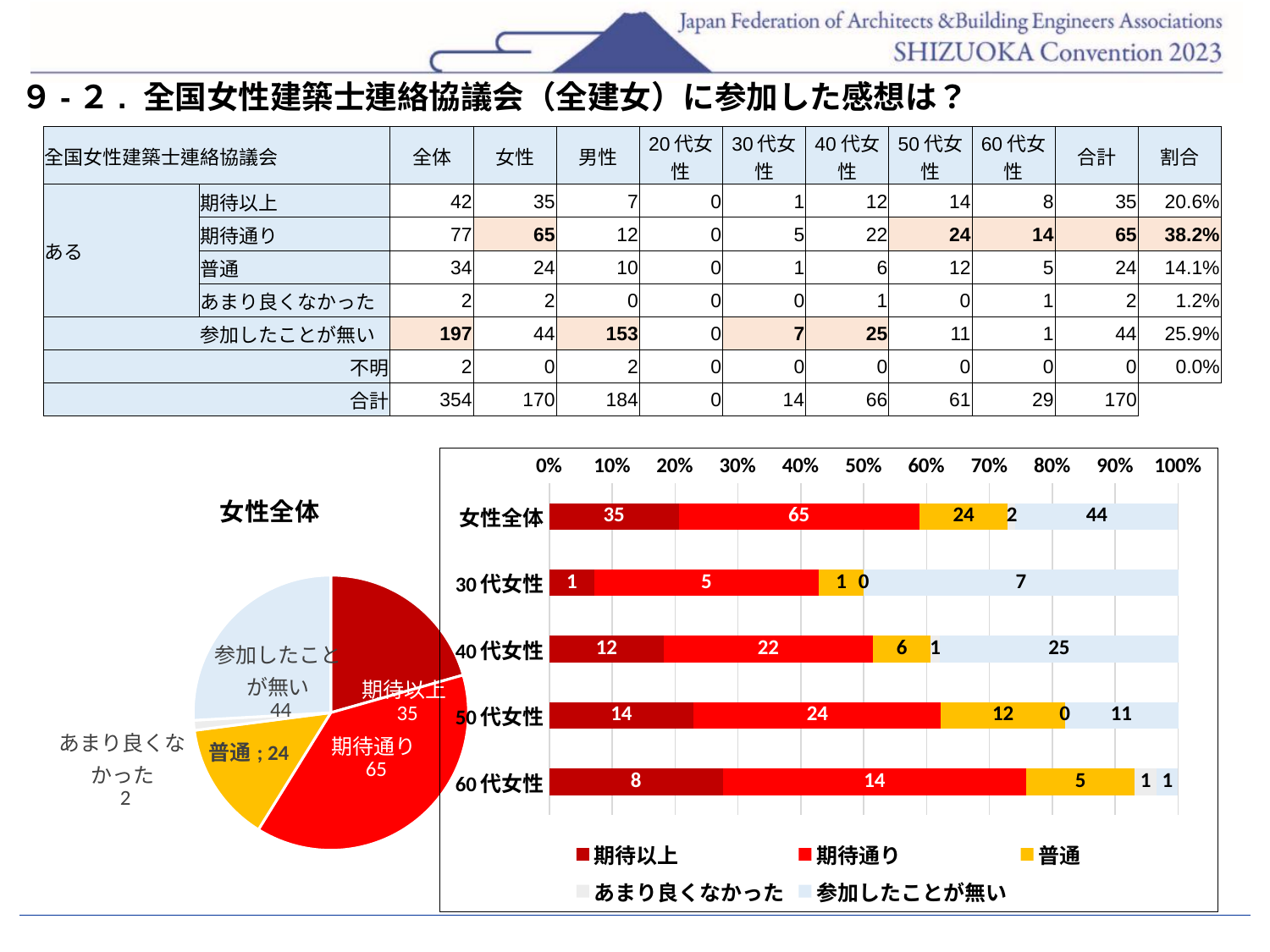

９-２. 全国女性建築士連絡協議会（全建女）に参加した感想は？
| 全国女性建築士連絡協議会 |  | 全体 | 女性 | 男性 | 20代女性 | 30代女性 | 40代女性 | 50代女性 | 60代女性 | 合計 | 割合 |
| --- | --- | --- | --- | --- | --- | --- | --- | --- | --- | --- | --- |
| ある | 期待以上 | 42 | 35 | 7 | 0 | 1 | 12 | 14 | 8 | 35 | 20.6% |
|  | 期待通り | 77 | 65 | 12 | 0 | 5 | 22 | 24 | 14 | 65 | 38.2% |
|  | 普通 | 34 | 24 | 10 | 0 | 1 | 6 | 12 | 5 | 24 | 14.1% |
|  | あまり良くなかった | 2 | 2 | 0 | 0 | 0 | 1 | 0 | 1 | 2 | 1.2% |
|  | 参加したことが無い | 197 | 44 | 153 | 0 | 7 | 25 | 11 | 1 | 44 | 25.9% |
|  | 不明 | 2 | 0 | 2 | 0 | 0 | 0 | 0 | 0 | 0 | 0.0% |
| 合計 |  | 354 | 170 | 184 | 0 | 14 | 66 | 61 | 29 | 170 |  |

### Chart: 女性全体

| Category |  |
|---|---|
| 期待以上 | 35.0 |
| 期待通り | 65.0 |
| 普通 | 24.0 |
| あまり良くなかった | 2.0 |
| 参加したことが無い | 44.0 |

### Chart

| Category | 期待以上 | 期待通り | 普通 | あまり良くなかった | 参加したことが無い |
|---|---|---|---|---|---|
| 女性全体 | 35.0 | 65.0 | 24.0 | 2.0 | 44.0 |
| 30代女性 | 1.0 | 5.0 | 1.0 | 0.0 | 7.0 |
| 40代女性 | 12.0 | 22.0 | 6.0 | 1.0 | 25.0 |
| 50代女性 | 14.0 | 24.0 | 12.0 | 0.0 | 11.0 |
| 60代女性 | 8.0 | 14.0 | 5.0 | 1.0 | 1.0 |